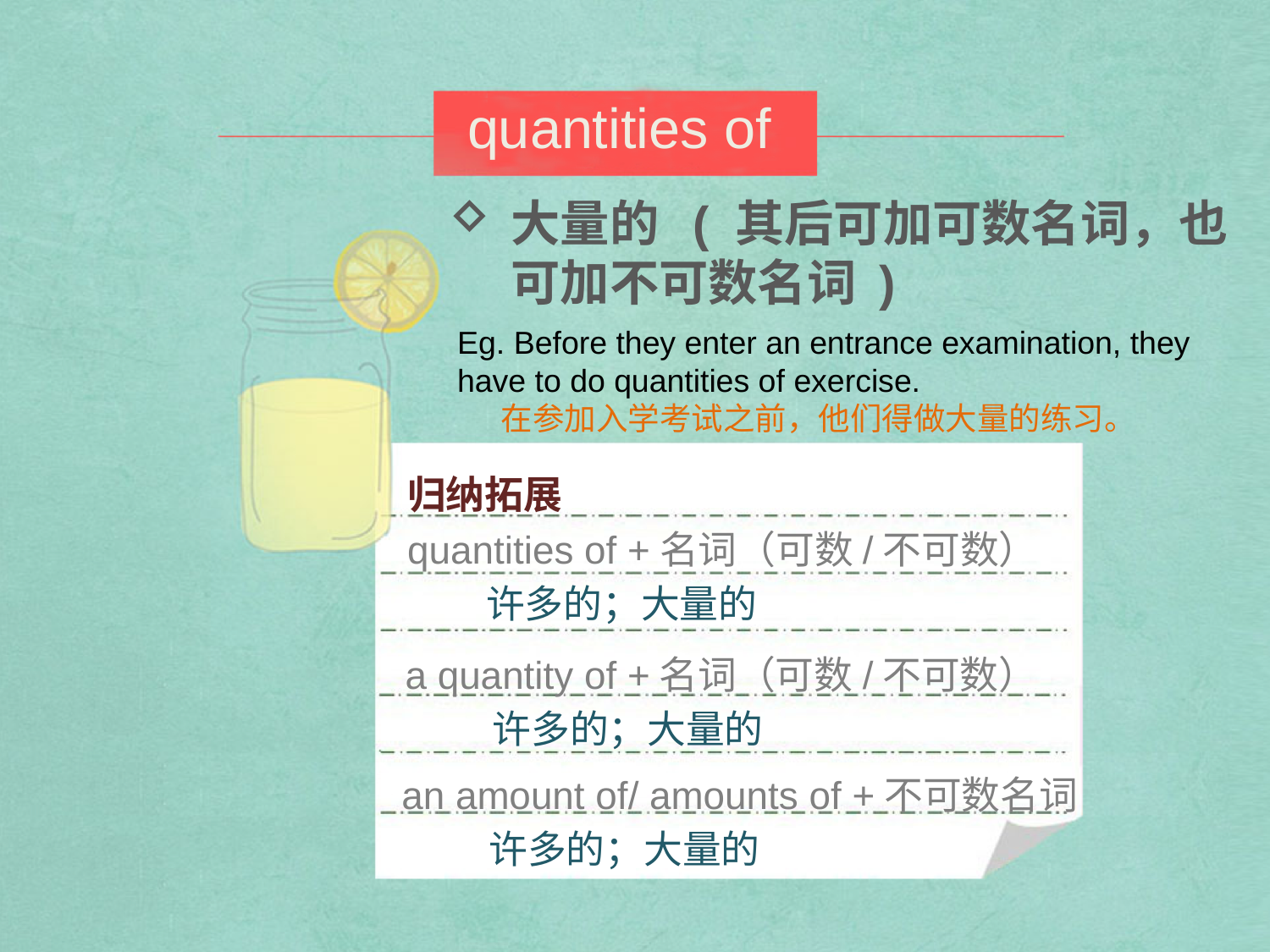

quantities of
大量的  ( 其后可加可数名词，也可加不可数名词 )
Eg. Before they enter an entrance examination, they have to do quantities of exercise.
     在参加入学考试之前，他们得做大量的练习。
归纳拓展
quantities of +名词（可数/不可数）
        许多的；大量的
a quantity of +名词（可数/不可数）
         许多的；大量的
an amount of/ amounts of +不可数名词
         许多的；大量的